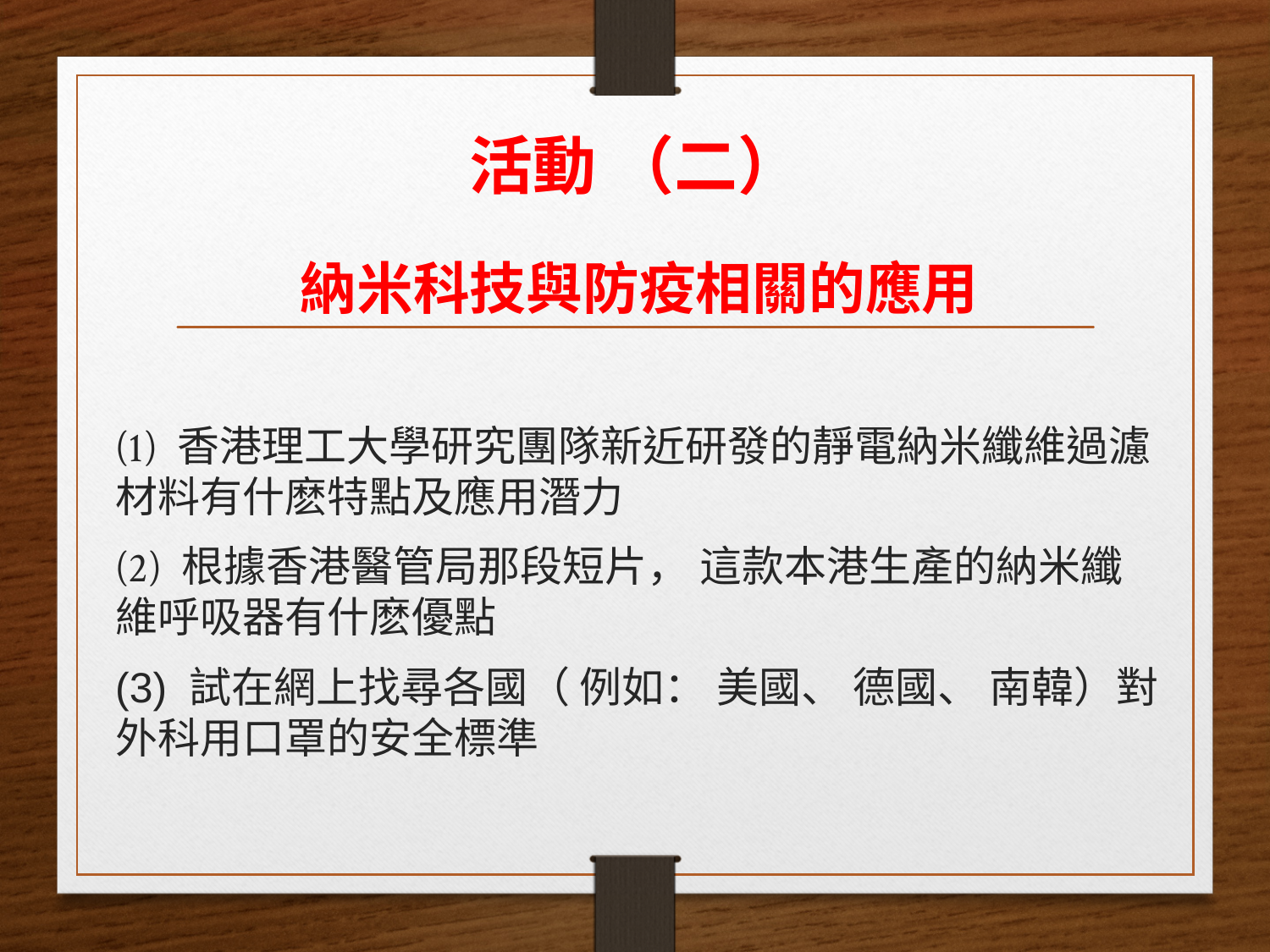

# 活動 （二）
納米科技與防疫相關的應用

(1) 香港理工大學研究團隊新近研發的靜電納米纖維過濾材料有什麽特點及應用潛力
(2) 根據香港醫管局那段短片， 這款本港生產的納米纖維呼吸器有什麽優點
(3) 試在網上找尋各國（ 例如： 美國、 德國、 南韓）對外科用口罩的安全標準